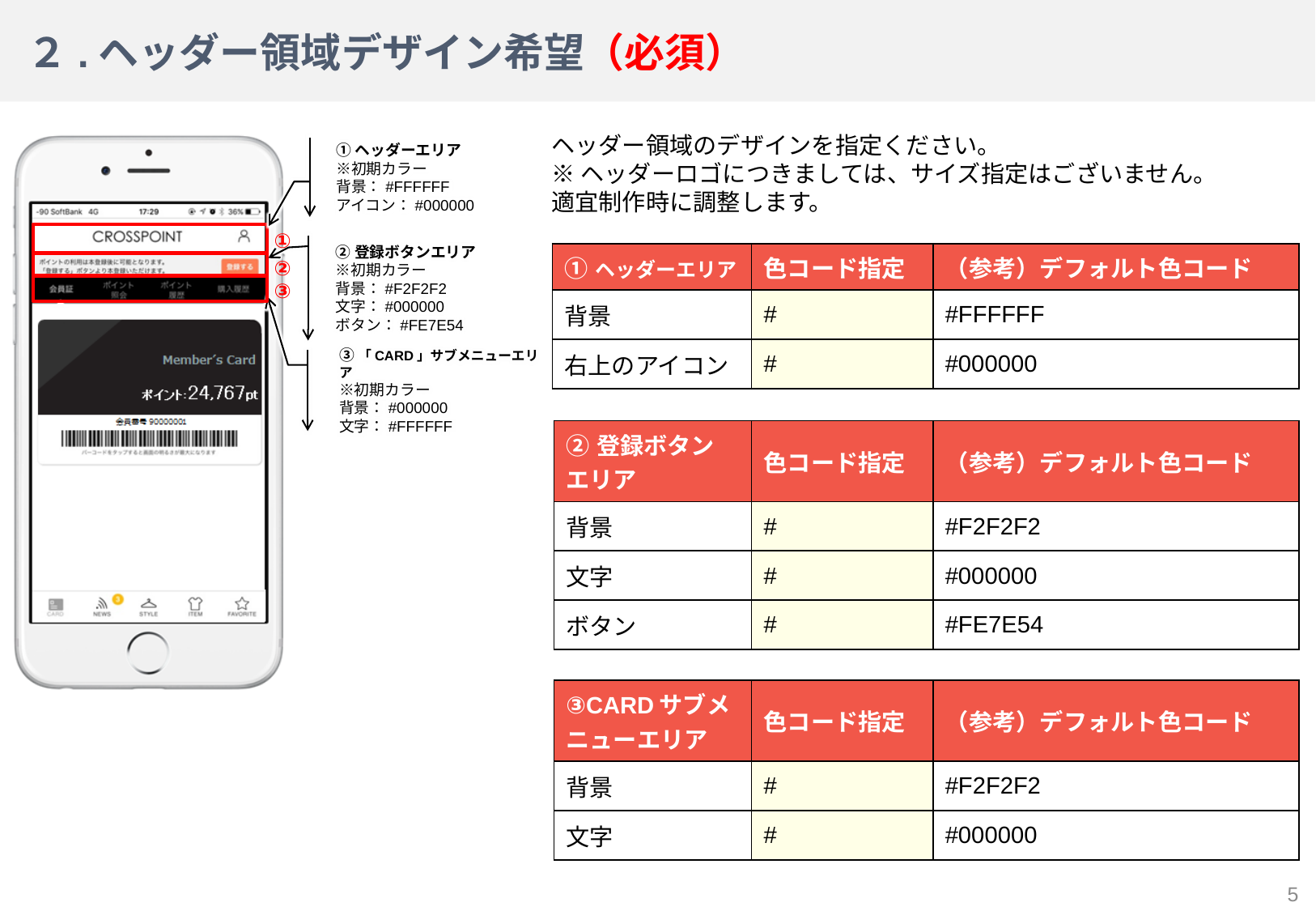

# ２.ヘッダー領域デザイン希望（必須）
| ①ヘッダーエリア | 色コード指定 | （参考）デフォルト色コード |
| --- | --- | --- |
| 背景 | # | #FFFFFF |
| 右上のアイコン | # | #000000 |
| ②登録ボタン エリア | 色コード指定 | （参考）デフォルト色コード |
| --- | --- | --- |
| 背景 | # | #F2F2F2 |
| 文字 | # | #000000 |
| ボタン | # | #FE7E54 |
| ③CARDサブメニューエリア | 色コード指定 | （参考）デフォルト色コード |
| --- | --- | --- |
| 背景 | # | #F2F2F2 |
| 文字 | # | #000000 |
5